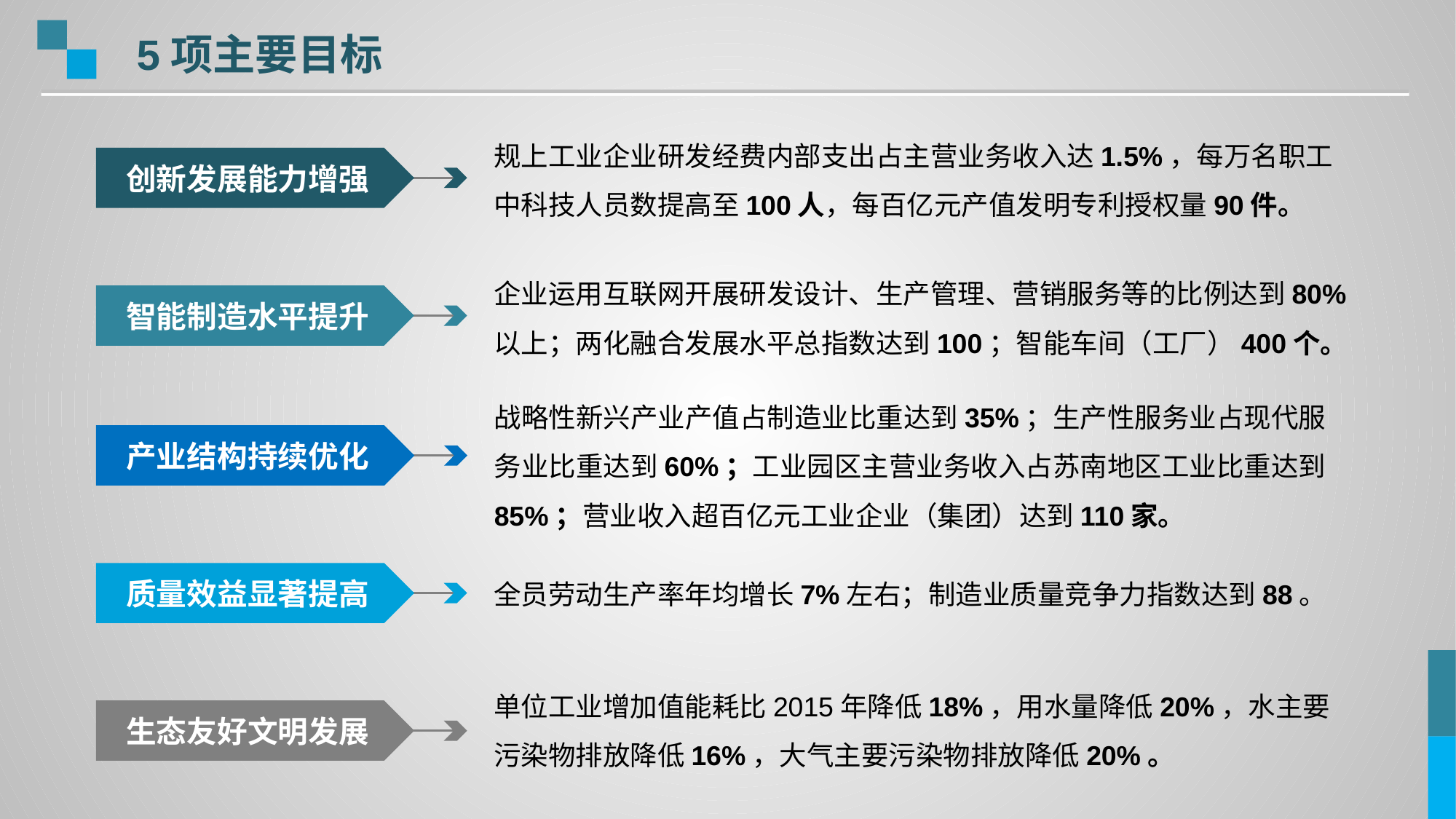

5项主要目标
规上工业企业研发经费内部支出占主营业务收入达1.5%，每万名职工中科技人员数提高至100人，每百亿元产值发明专利授权量90件。
创新发展能力增强

企业运用互联网开展研发设计、生产管理、营销服务等的比例达到80%以上；两化融合发展水平总指数达到100；智能车间（工厂）400个。
智能制造水平提升

战略性新兴产业产值占制造业比重达到35%；生产性服务业占现代服务业比重达到60%；工业园区主营业务收入占苏南地区工业比重达到85%；营业收入超百亿元工业企业（集团）达到110家。
产业结构持续优化

质量效益显著提高

全员劳动生产率年均增长7%左右；制造业质量竞争力指数达到88。
单位工业增加值能耗比2015年降低18%，用水量降低20%，水主要污染物排放降低16%，大气主要污染物排放降低20%。
生态友好文明发展